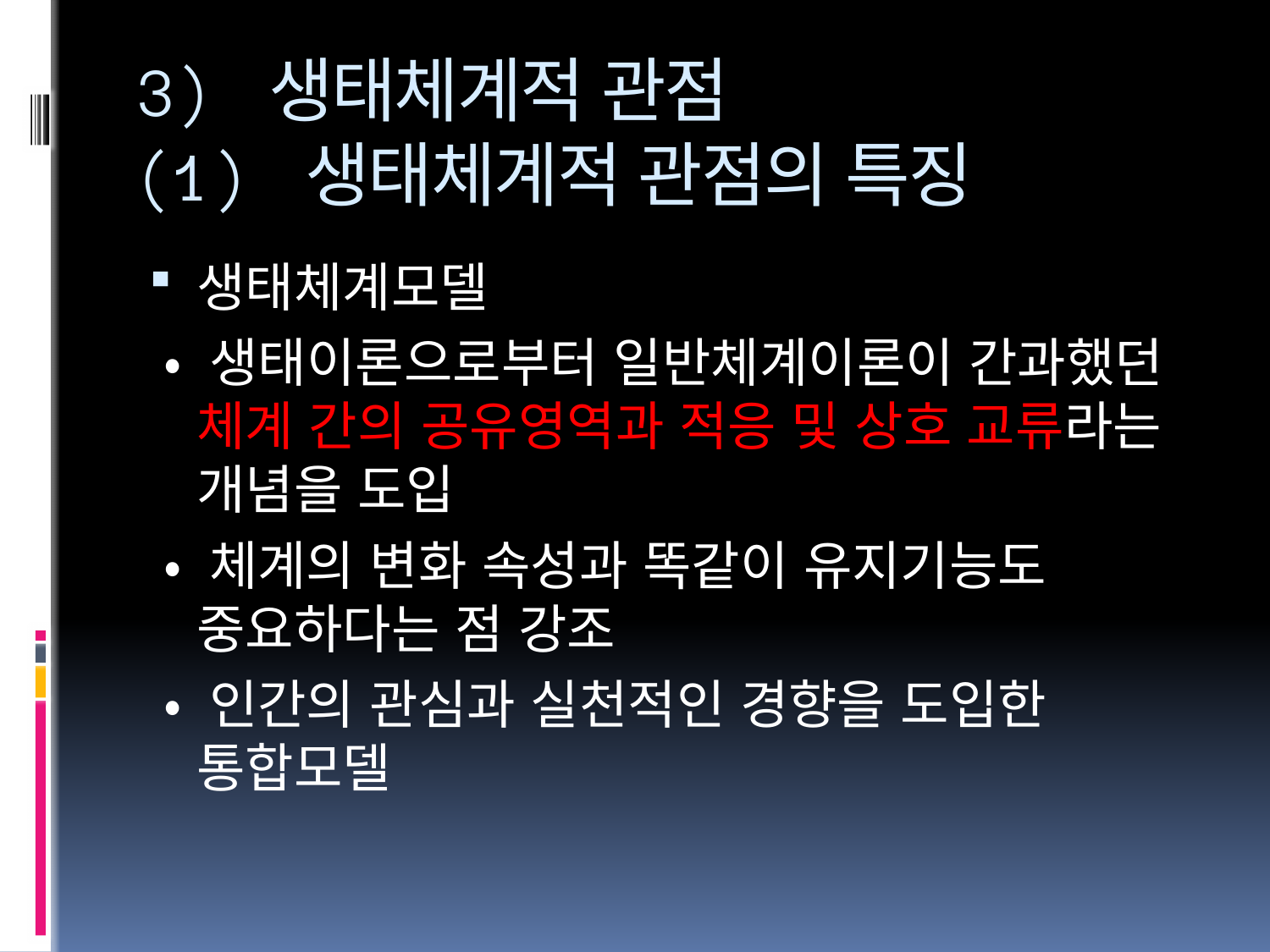

# 3) 생태체계적 관점 (1) 생태체계적 관점의 특징
생태체계모델
 • 생태이론으로부터 일반체계이론이 간과했던 체계 간의 공유영역과 적응 및 상호 교류라는 개념을 도입
 • 체계의 변화 속성과 똑같이 유지기능도 중요하다는 점 강조
 • 인간의 관심과 실천적인 경향을 도입한 통합모델